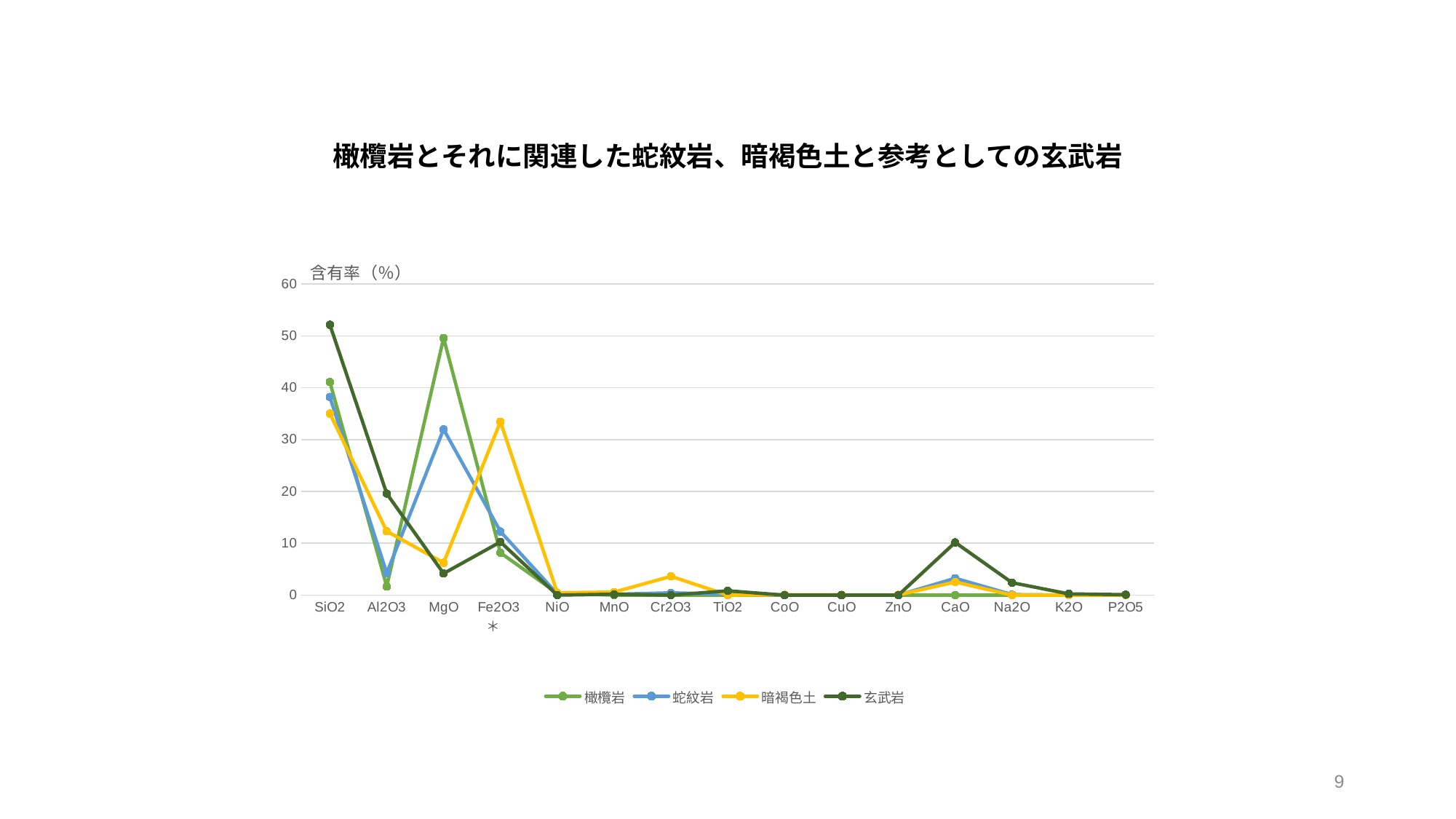

# 橄欖岩とそれに関連した蛇紋岩、暗褐色土と参考としての玄武岩

### Chart: 含有率（％）

| Category | 橄欖岩 | 蛇紋岩 | 暗褐色土 | 玄武岩 |
|---|---|---|---|---|
| SiO2 | 41.09 | 38.22 | 35.02 | 52.13 |
| Al2O3 | 1.69 | 4.25 | 12.31 | 19.57 |
| MgO | 49.57 | 31.98 | 6.23 | 4.17 |
| Fe2O3＊　 | 8.16 | 12.26 | 33.44 | 10.25 |
| NiO | 0.36 | 0.23 | 0.458 | 0.0 |
| MnO | 0.0 | 0.16 | 0.586 | 0.17 |
| Cr2O3 | 0.0 | 0.44 | 3.62 | 0.0 |
| TiO2 | 0.0 | 0.17 | 0.0 | 0.83 |
| CoO | 0.0 | 0.0 | 0.062 | 0.0 |
| CuO | 0.0 | 0.0 | 0.05 | 0.0 |
| ZnO | 0.0 | 0.0 | 0.053 | 0.0 |
| CaO | 0.0 | 3.25 | 2.52 | 10.16 |
| Na2O | 0.0 | 0.1 | 0.0 | 2.4 |
| K2O | 0.0 | 0.01 | 0.0 | 0.24 |
| P2O5 | 0.0 | 0.01 | 0.0 | 0.09 |
9